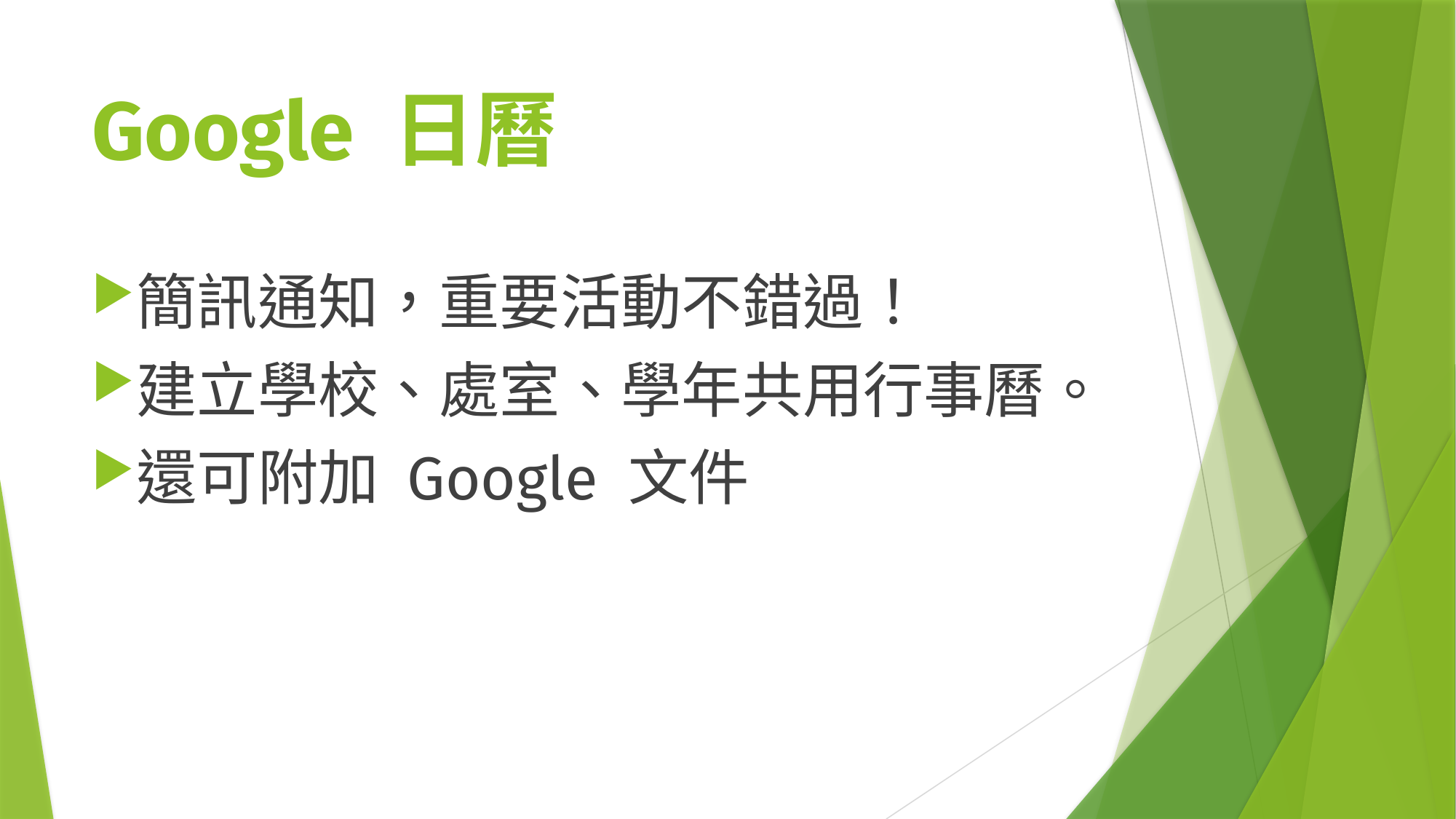

# Google 日曆
簡訊通知，重要活動不錯過！
建立學校、處室、學年共用行事曆。
還可附加 Google 文件